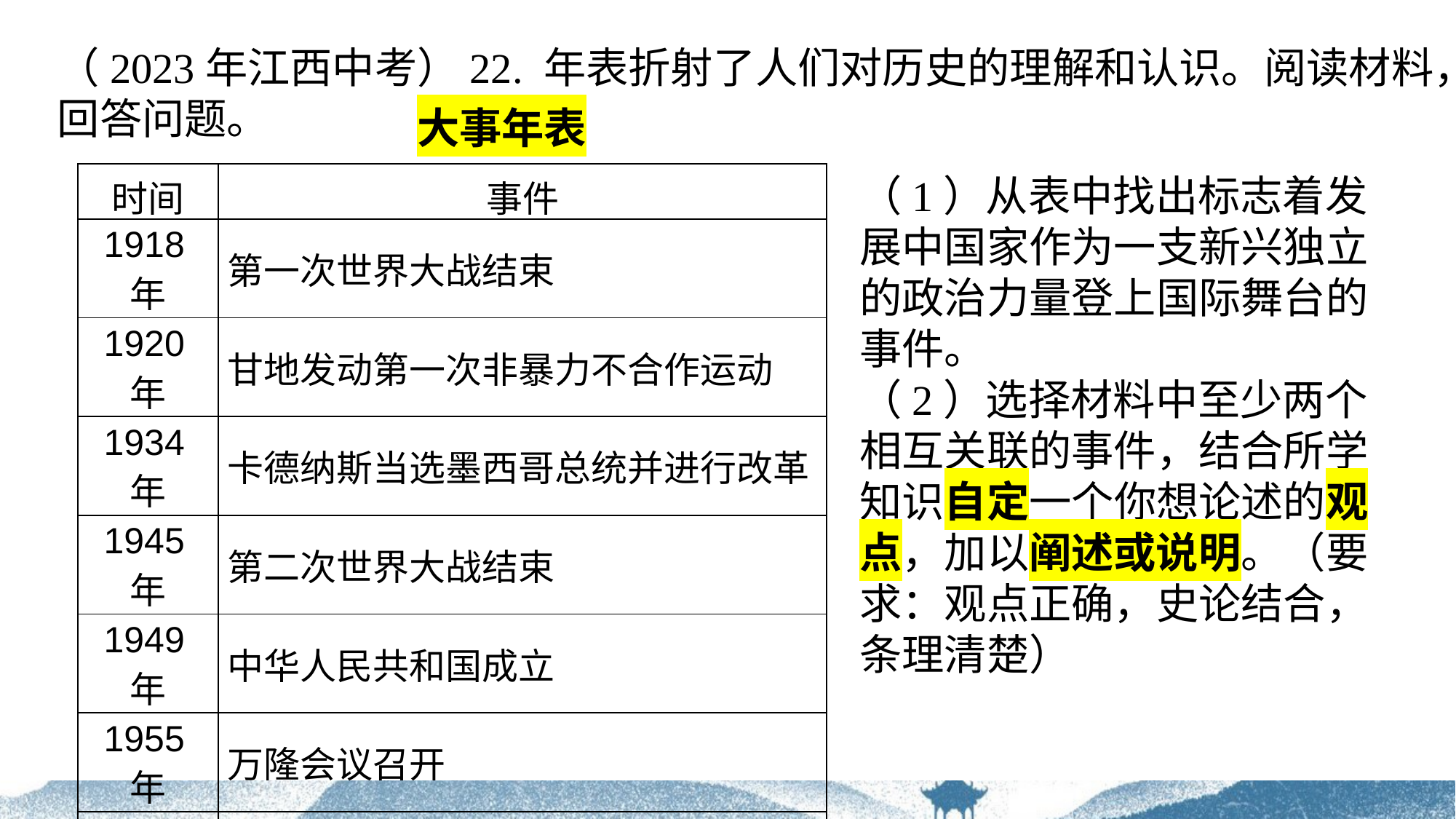

（2023年江西中考）22. 年表折射了人们对历史的理解和认识。阅读材料，回答问题。
大事年表
| 时间 | 事件 |
| --- | --- |
| 1918年 | 第一次世界大战结束 |
| 1920年 | 甘地发动第一次非暴力不合作运动 |
| 1934年 | 卡德纳斯当选墨西哥总统并进行改革 |
| 1945年 | 第二次世界大战结束 |
| 1949年 | 中华人民共和国成立 |
| 1955年 | 万隆会议召开 |
| 1960年 | 非洲有17个国家获得独立，这一年被称为“非洲年” |
| 1990年 | 纳米比亚独立 |
| 1999年 | 巴拿马收回了运河区的全部主权 |
（1）从表中找出标志着发展中国家作为一支新兴独立的政治力量登上国际舞台的事件。（2）选择材料中至少两个相互关联的事件，结合所学知识自定一个你想论述的观点，加以阐述或说明。（要求：观点正确，史论结合，条理清楚）